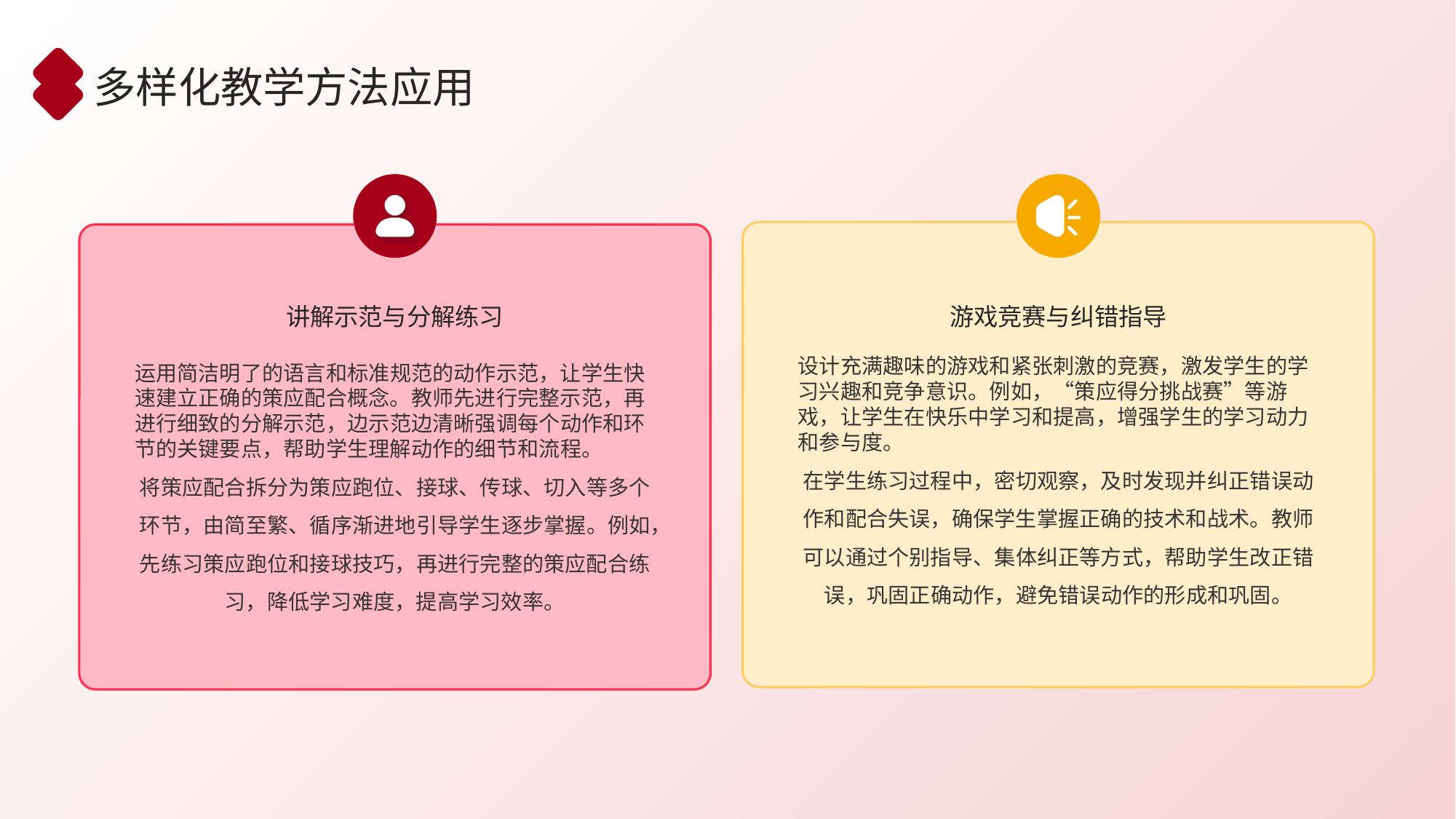

多样化教学方法应用

讲解示范与分解练习
游戏竞赛与纠错指导
设计充满趣味的游戏和紧张刺激的竞赛，激发学生的学习兴趣和竞争意识。例如，“策应得分挑战赛”等游戏，让学生在快乐中学习和提高，增强学生的学习动力和参与度。
在学生练习过程中，密切观察，及时发现并纠正错误动作和配合失误，确保学生掌握正确的技术和战术。教师可以通过个别指导、集体纠正等方式，帮助学生改正错误，巩固正确动作，避免错误动作的形成和巩固。
运用简洁明了的语言和标准规范的动作示范，让学生快速建立正确的策应配合概念。教师先进行完整示范，再进行细致的分解示范，边示范边清晰强调每个动作和环节的关键要点，帮助学生理解动作的细节和流程。
将策应配合拆分为策应跑位、接球、传球、切入等多个环节，由简至繁、循序渐进地引导学生逐步掌握。例如，先练习策应跑位和接球技巧，再进行完整的策应配合练习，降低学习难度，提高学习效率。